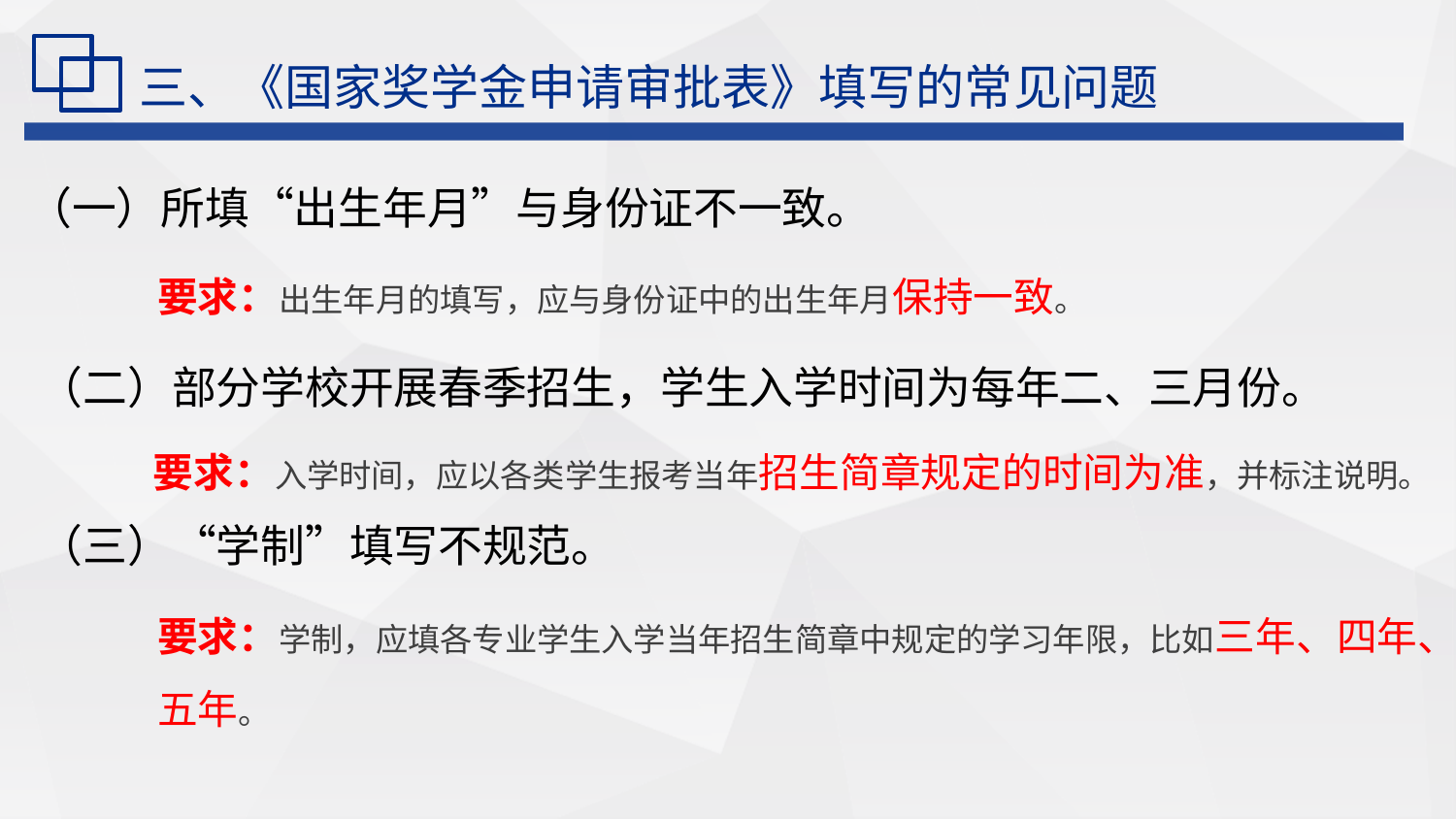

三、《国家奖学金申请审批表》填写的常见问题

（一）所填“出生年月”与身份证不一致。
要求：出生年月的填写，应与身份证中的出生年月保持一致。
（二）部分学校开展春季招生，学生入学时间为每年二、三月份。
要求：入学时间，应以各类学生报考当年招生简章规定的时间为准，并标注说明。
（三）“学制”填写不规范。
要求：学制，应填各专业学生入学当年招生简章中规定的学习年限，比如三年、四年、五年。